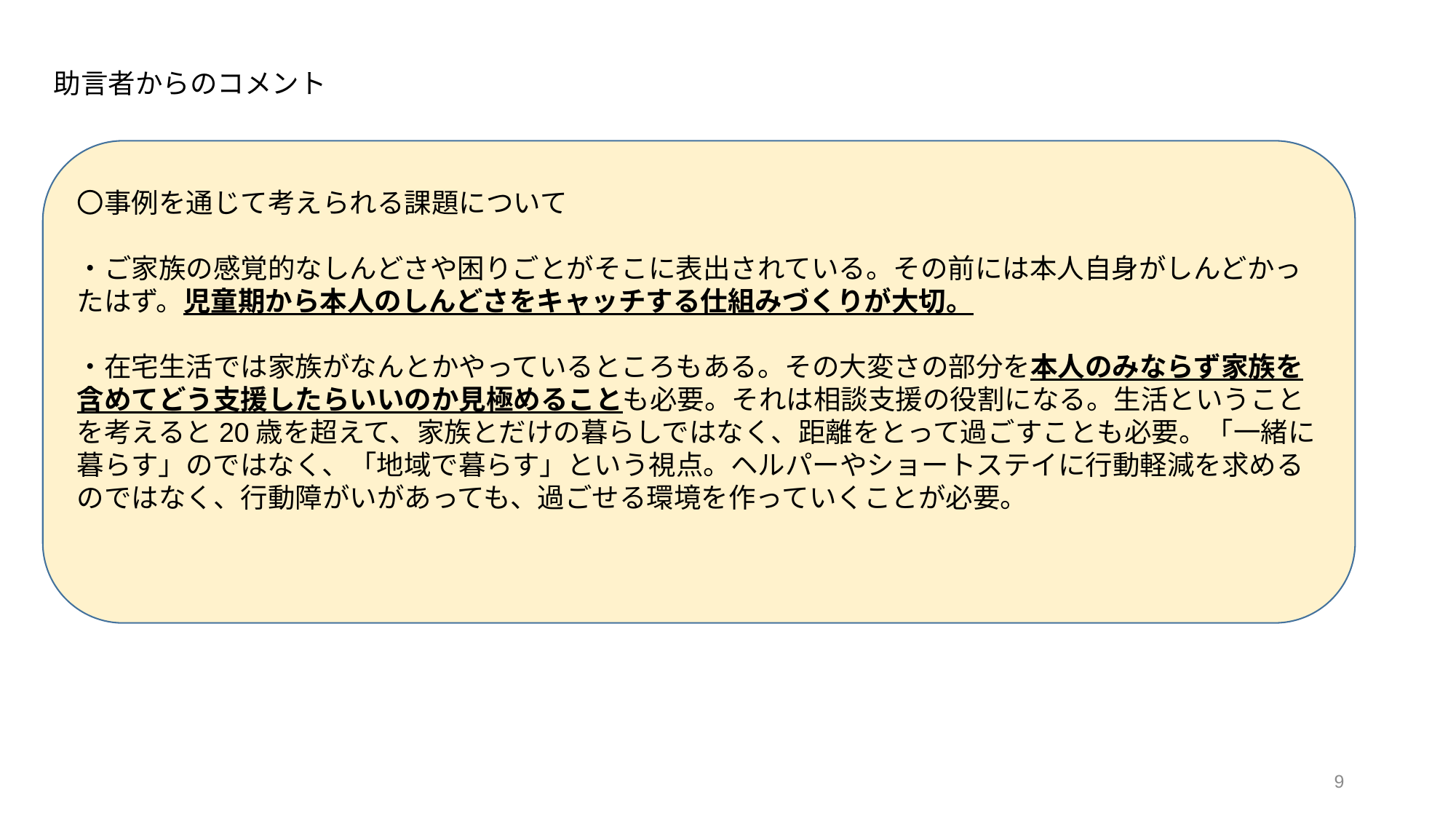

助言者からのコメント
〇事例を通じて考えられる課題について

・ご家族の感覚的なしんどさや困りごとがそこに表出されている。その前には本人自身がしんどかったはず。児童期から本人のしんどさをキャッチする仕組みづくりが大切。

・在宅生活では家族がなんとかやっているところもある。その大変さの部分を本人のみならず家族を含めてどう支援したらいいのか見極めることも必要。それは相談支援の役割になる。生活ということを考えると20歳を超えて、家族とだけの暮らしではなく、距離をとって過ごすことも必要。「一緒に暮らす」のではなく、「地域で暮らす」という視点。ヘルパーやショートステイに行動軽減を求めるのではなく、行動障がいがあっても、過ごせる環境を作っていくことが必要。

9